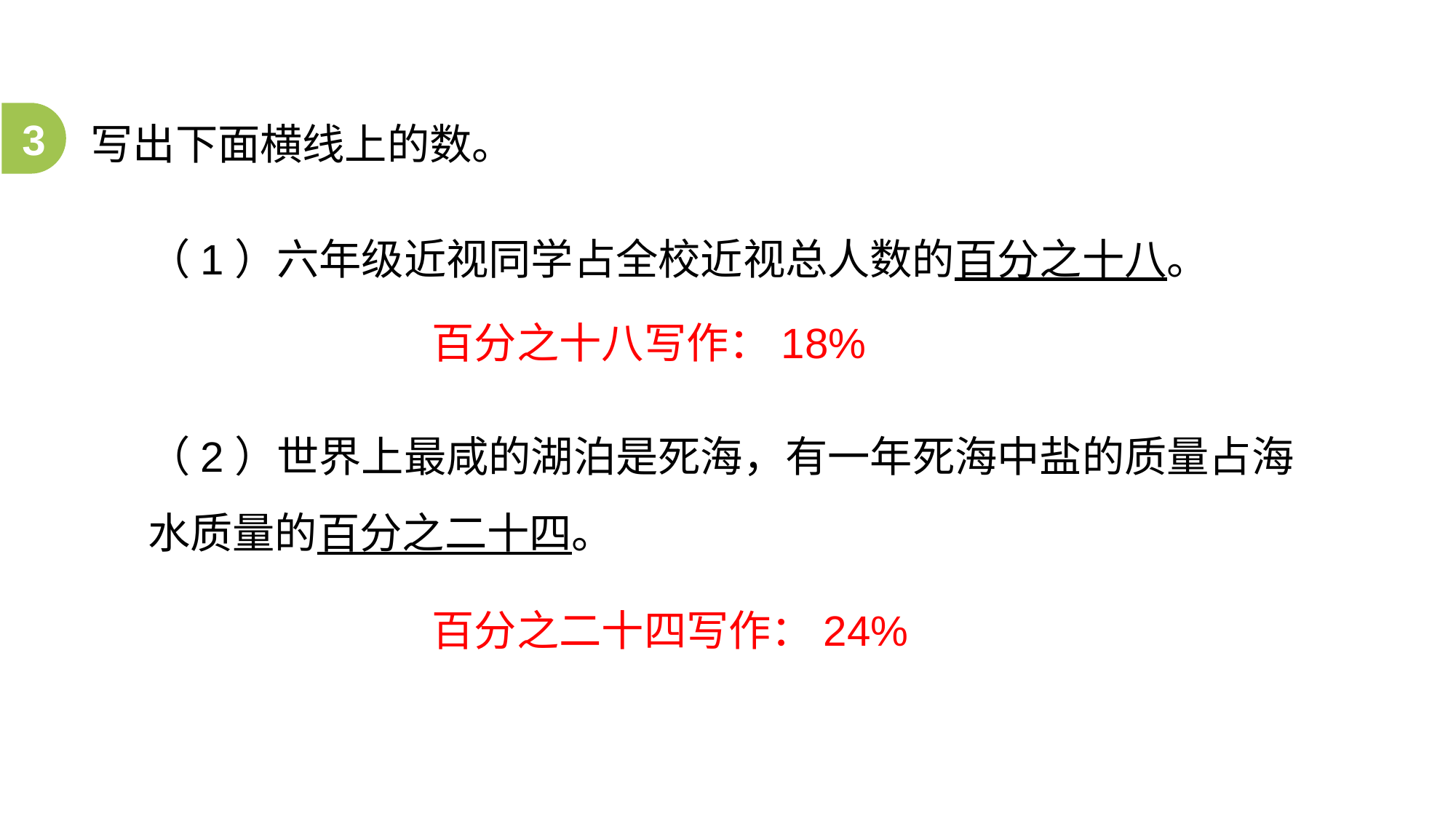

3
写出下面横线上的数。
（1）六年级近视同学占全校近视总人数的百分之十八。
百分之十八写作：18%
（2）世界上最咸的湖泊是死海，有一年死海中盐的质量占海水质量的百分之二十四。
百分之二十四写作：24%